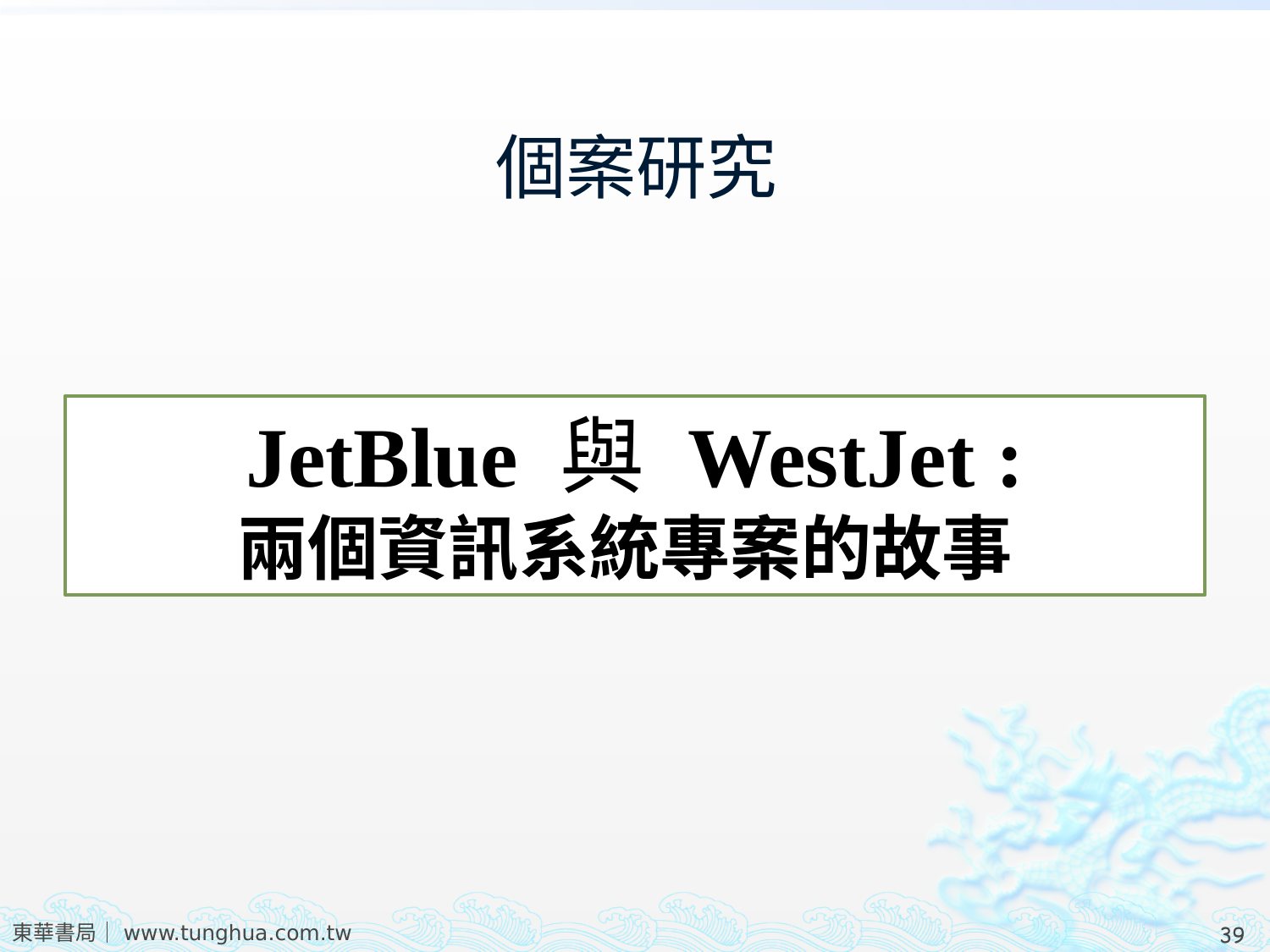

# 個案研究
JetBlue 與 WestJet :
兩個資訊系統專案的故事